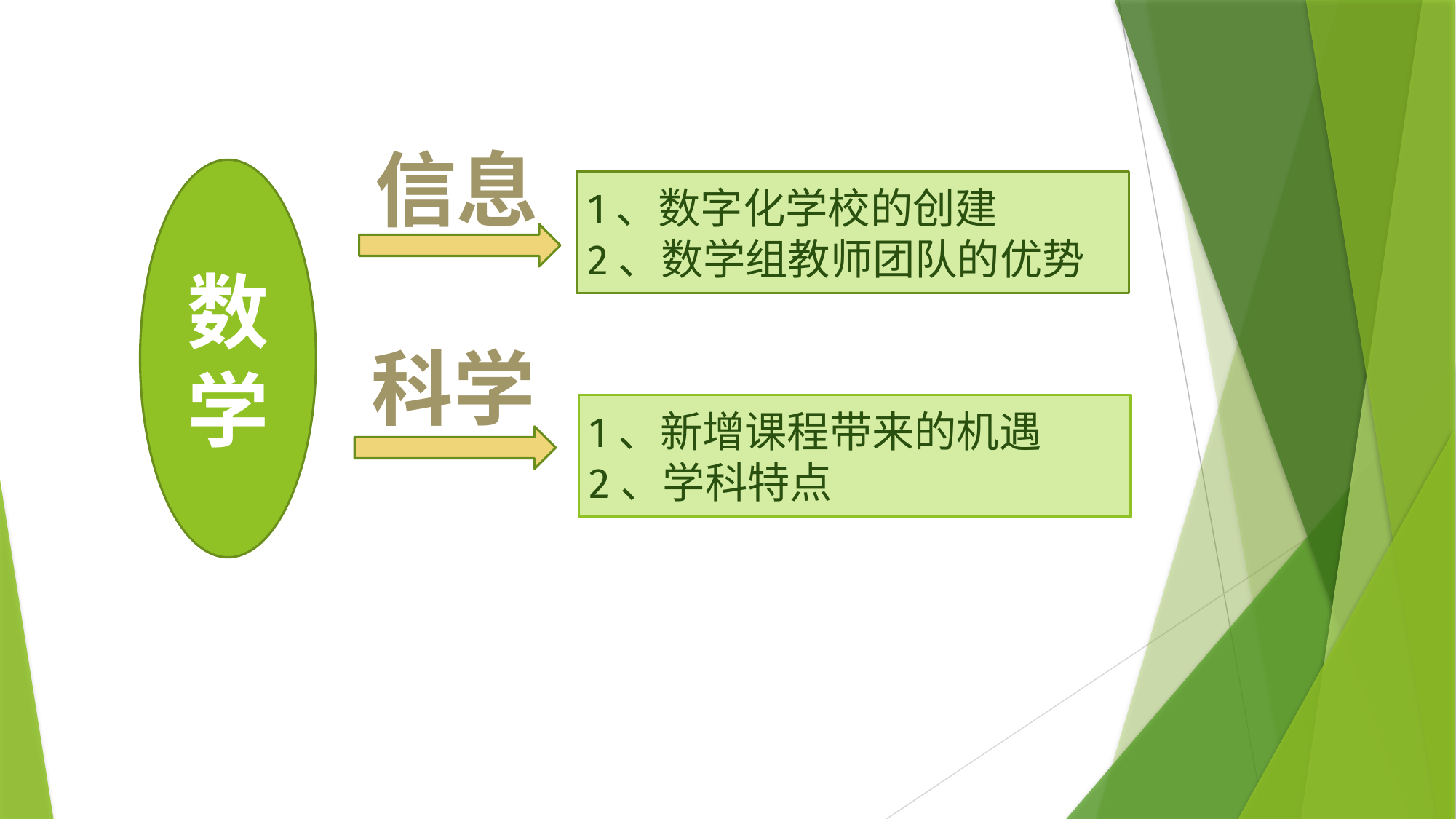

信息

数学
1、数字化学校的创建
2、数学组教师团队的优势
科学

1、新增课程带来的机遇
2、学科特点